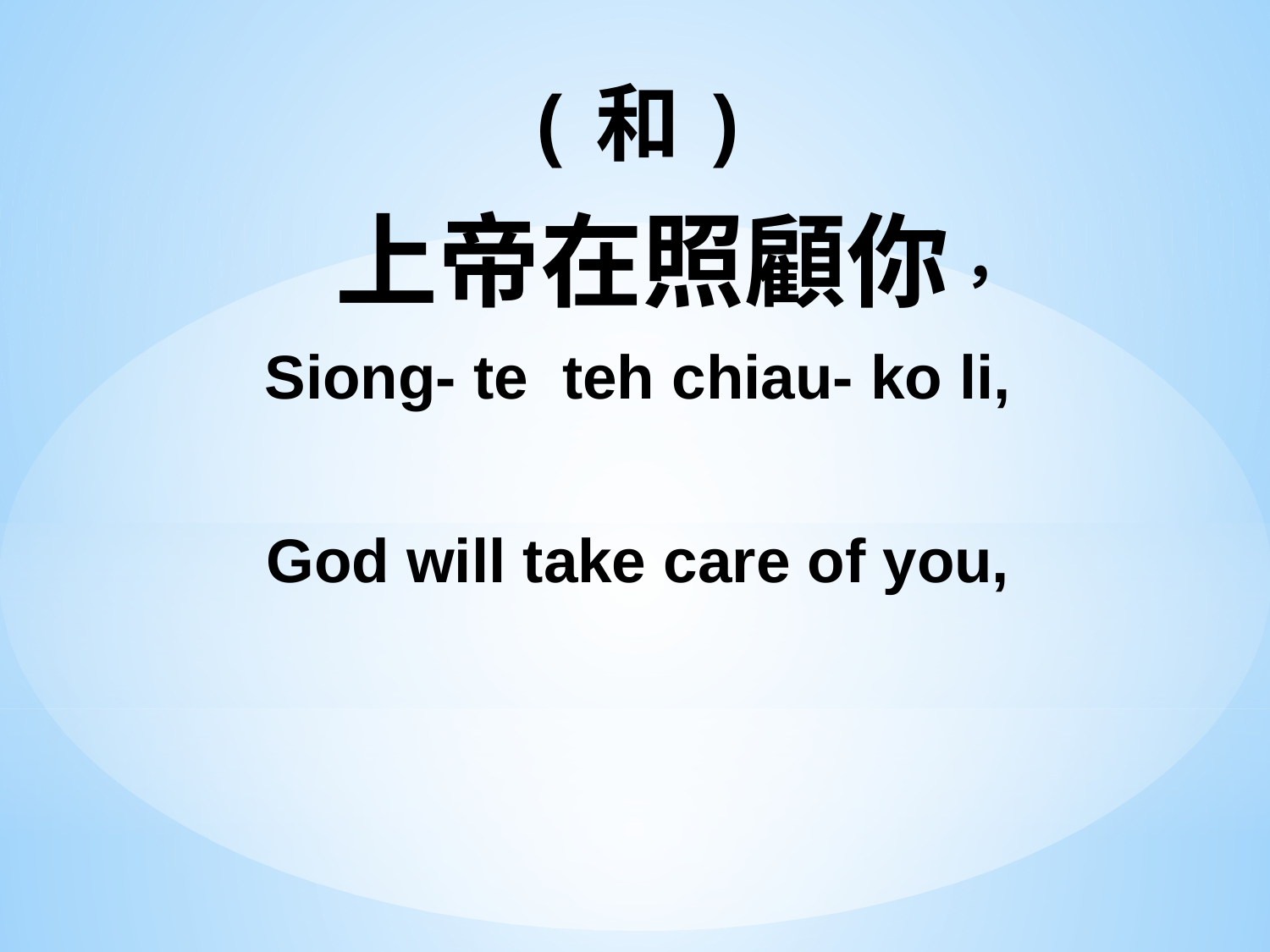

(和)
  上帝在照顧你，
Siong- te  teh chiau- ko li,

God will take care of you,